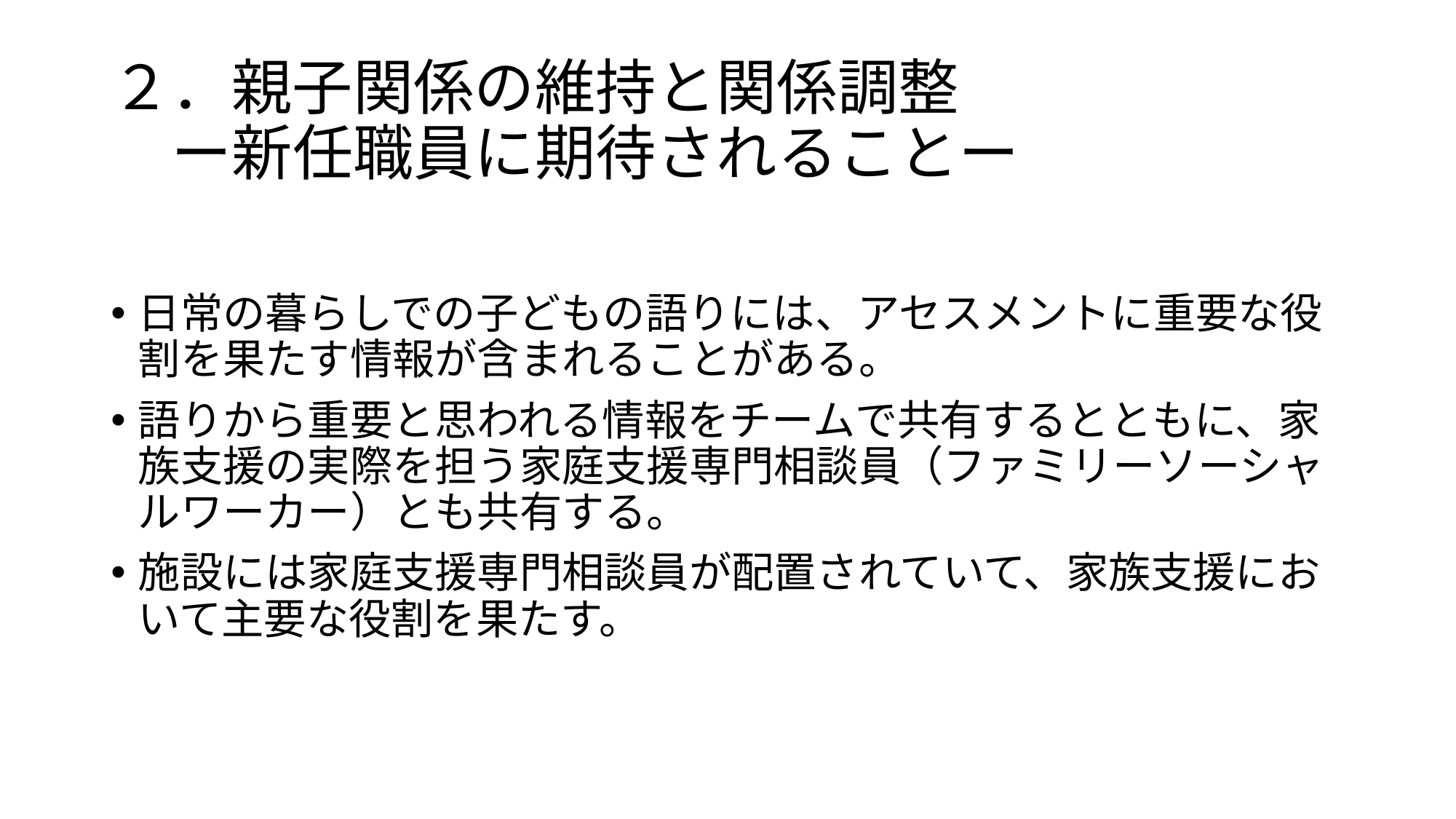

# ２．親子関係の維持と関係調整 　ー新任職員に期待されることー
日常の暮らしでの子どもの語りには、アセスメントに重要な役割を果たす情報が含まれることがある。
語りから重要と思われる情報をチームで共有するとともに、家族支援の実際を担う家庭支援専門相談員（ファミリーソーシャルワーカー）とも共有する。
施設には家庭支援専門相談員が配置されていて、家族支援において主要な役割を果たす。